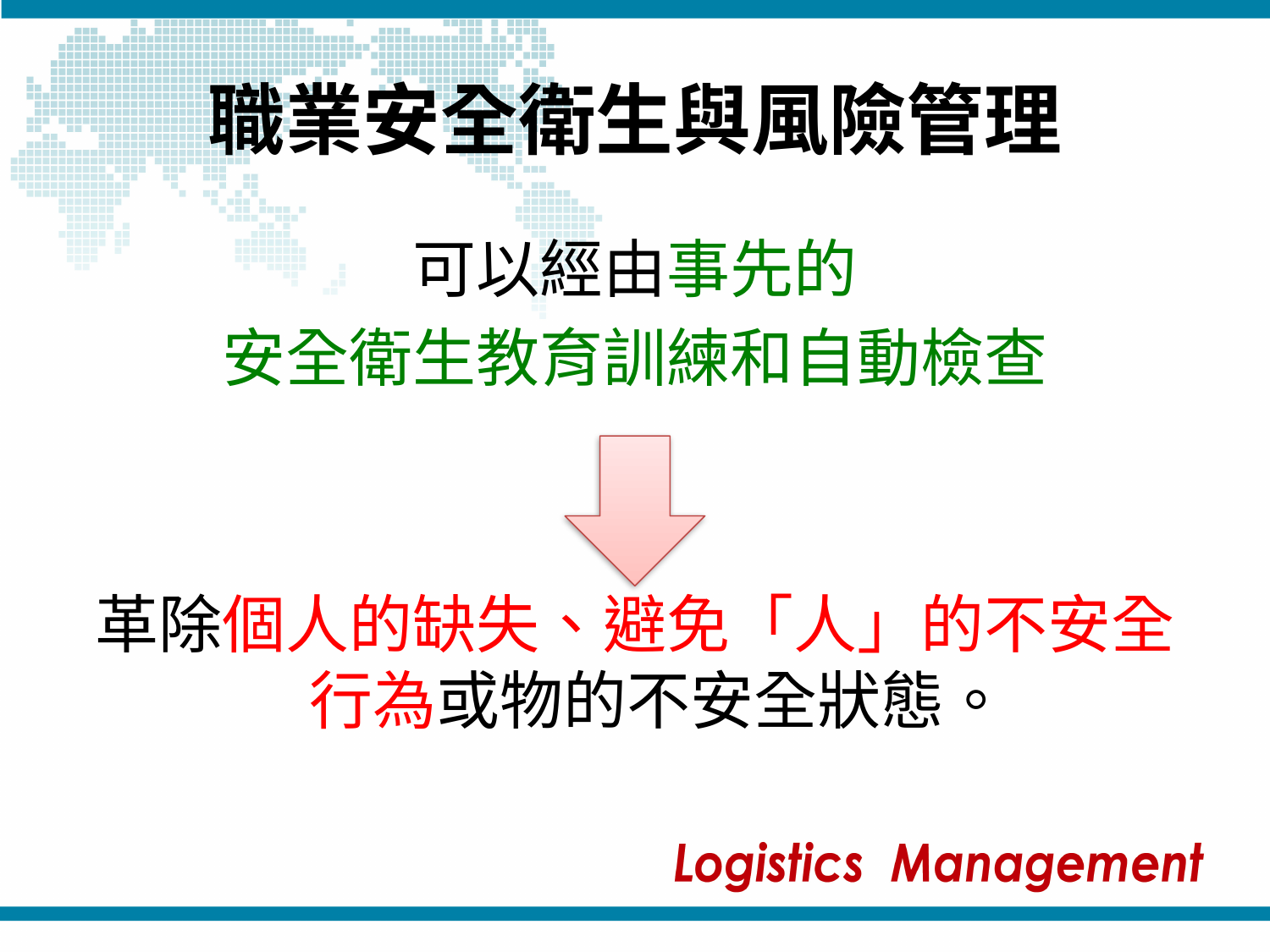

# 職業安全衛生與風險管理
可以經由事先的
安全衛生教育訓練和自動檢查

革除個人的缺失、避免「人」的不安全行為或物的不安全狀態。